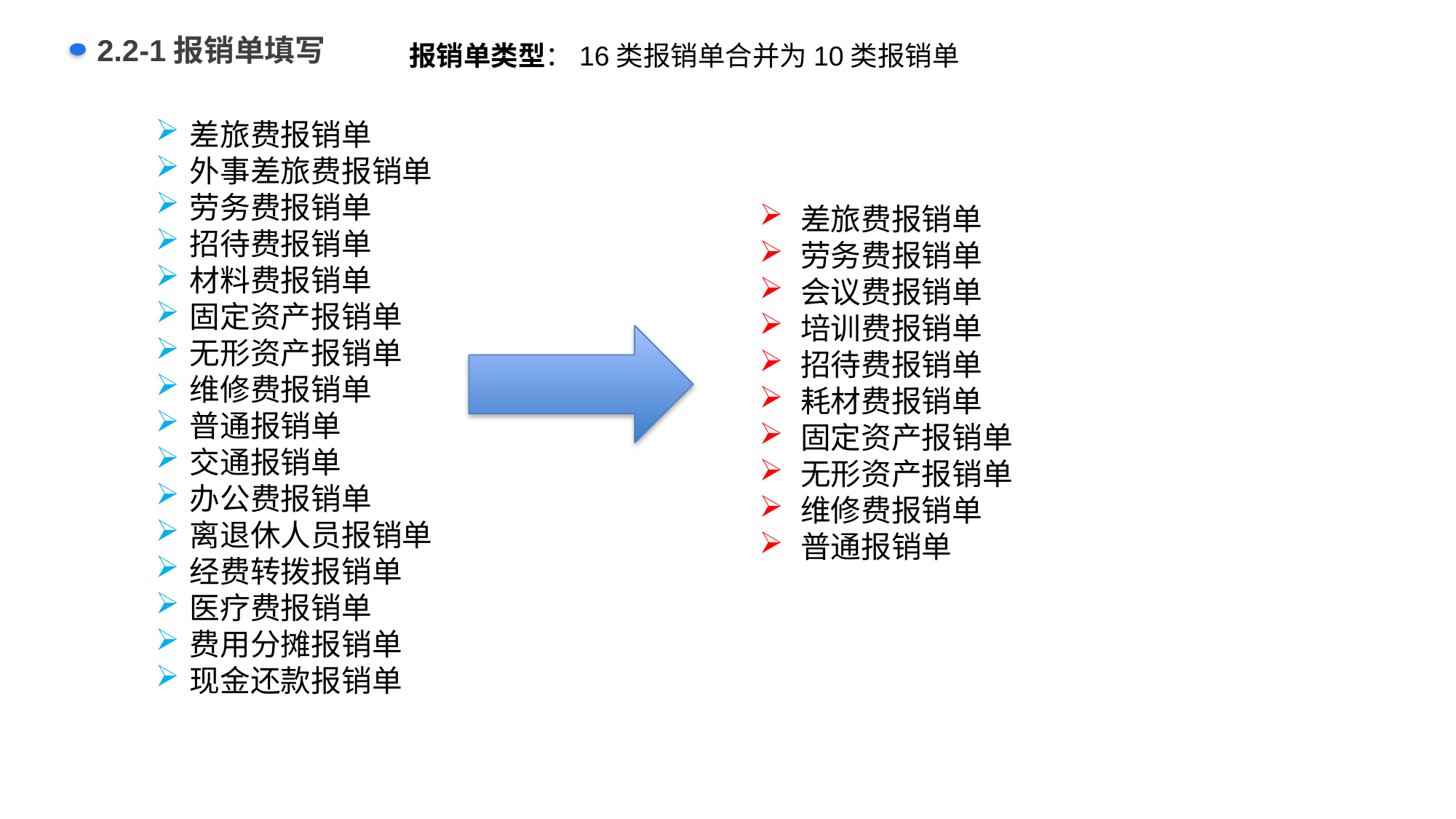

# 2.2-1报销单填写
报销单类型：16类报销单合并为10类报销单
差旅费报销单
外事差旅费报销单
劳务费报销单
招待费报销单
材料费报销单
固定资产报销单
无形资产报销单
维修费报销单
普通报销单
交通报销单
办公费报销单
离退休人员报销单
经费转拨报销单
医疗费报销单
费用分摊报销单
现金还款报销单
差旅费报销单
劳务费报销单
会议费报销单
培训费报销单
招待费报销单
耗材费报销单
固定资产报销单
无形资产报销单
维修费报销单
普通报销单